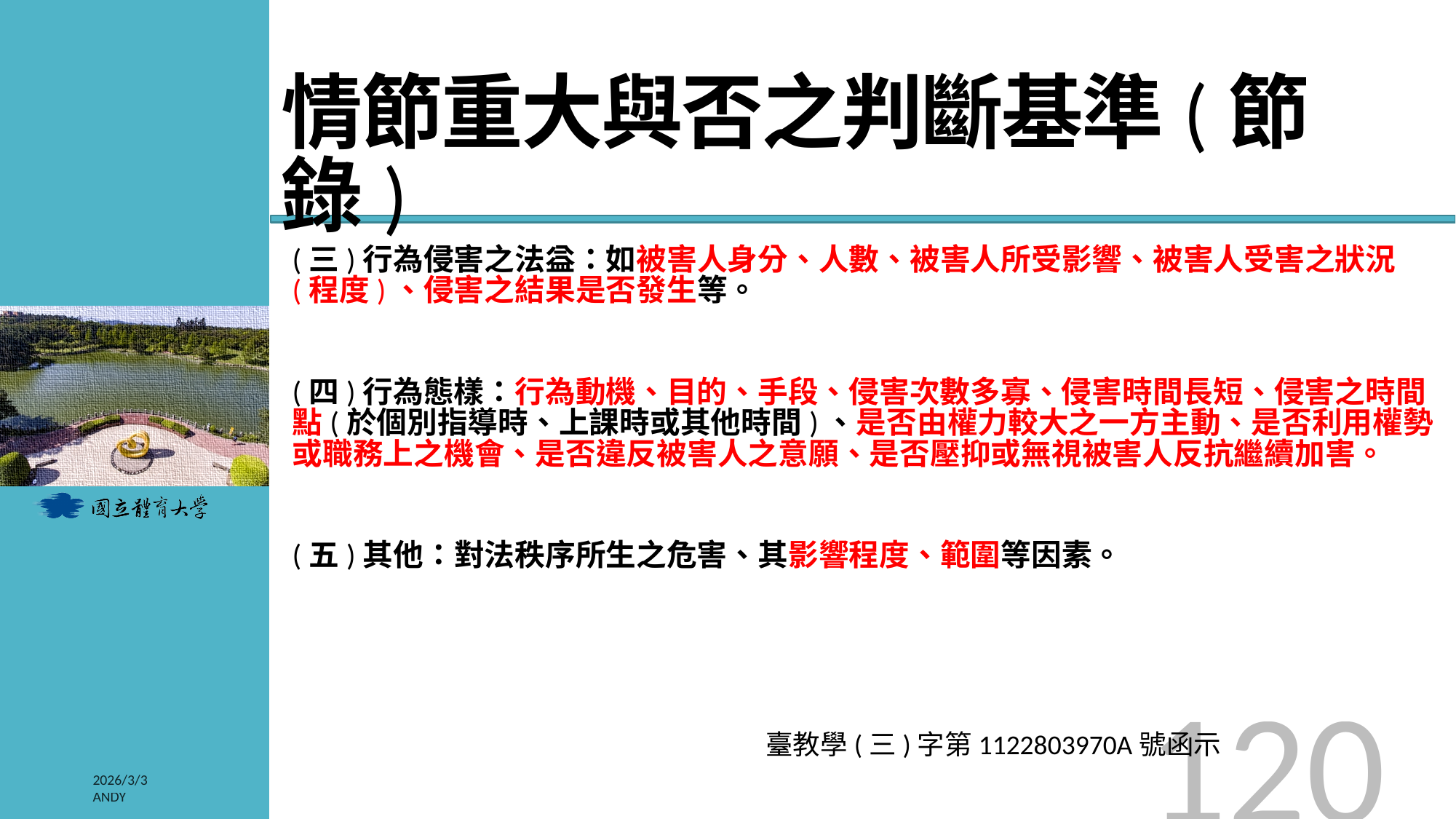

# 情節重大與否之判斷基準(節錄)
(三)行為侵害之法益：如被害人身分、人數、被害人所受影響、被害人受害之狀況(程度)、侵害之結果是否發生等。

(四)行為態樣：行為動機、目的、手段、侵害次數多寡、侵害時間長短、侵害之時間點(於個別指導時、上課時或其他時間)、是否由權力較大之一方主動、是否利用權勢或職務上之機會、是否違反被害人之意願、是否壓抑或無視被害人反抗繼續加害。

(五)其他：對法秩序所生之危害、其影響程度、範圍等因素。
120
臺教學(三)字第1122803970A號函示
2026/3/3
Andy